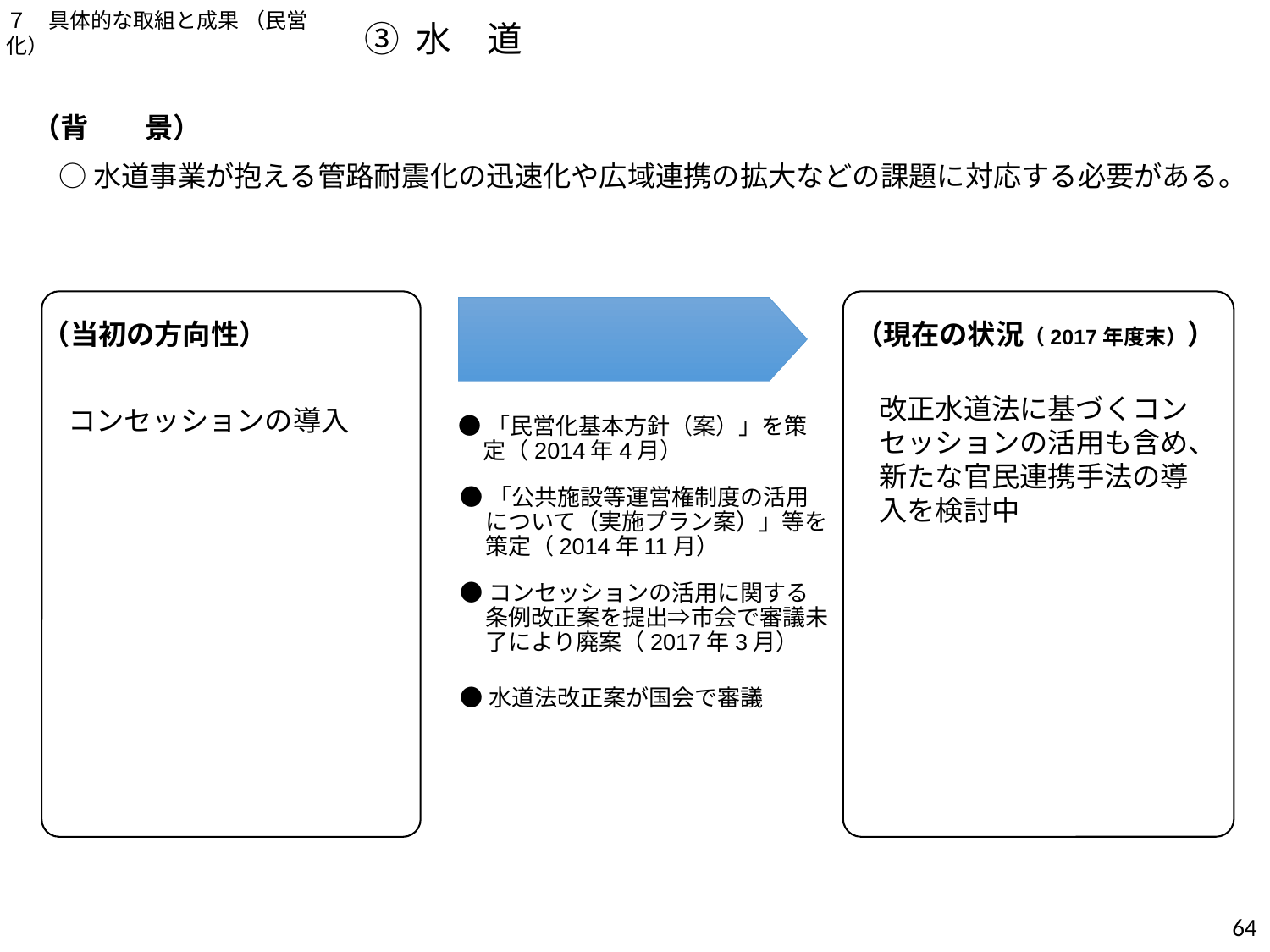

７　具体的な取組と成果 （民営化）
③ 水　道
（背　　景）
○水道事業が抱える管路耐震化の迅速化や広域連携の拡大などの課題に対応する必要がある。

（現在の状況（2017年度末））
（当初の方向性）
改正水道法に基づくコンセッションの活用も含め、新たな官民連携手法の導入を検討中
コンセッションの導入
●「民営化基本方針（案）」を策定（2014年4月）
●「公共施設等運営権制度の活用について（実施プラン案）」等を策定（2014年11月）
●コンセッションの活用に関する条例改正案を提出⇒市会で審議未了により廃案（2017年3月）
●水道法改正案が国会で審議
64